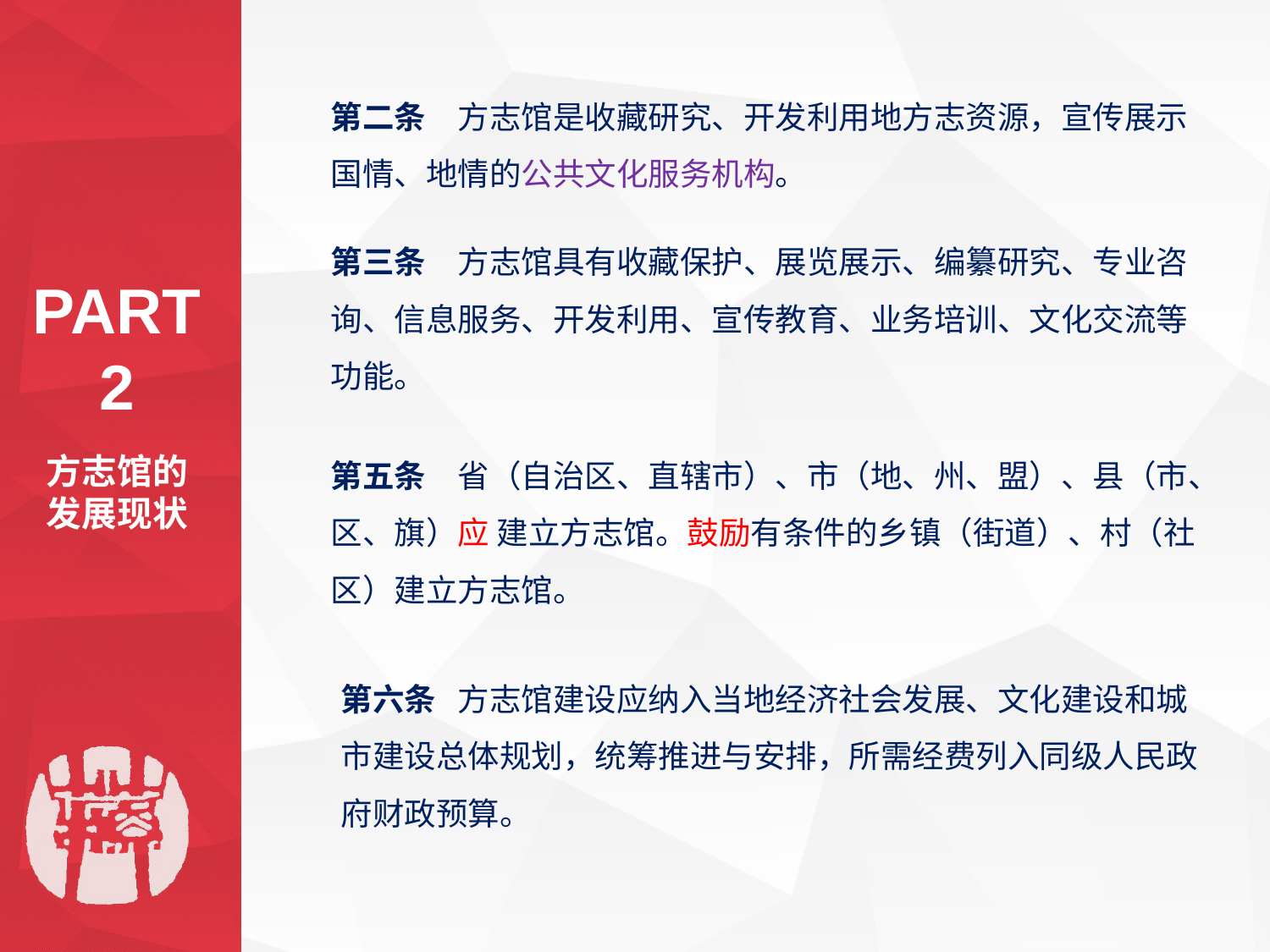

第二条　方志馆是收藏研究、开发利用地方志资源，宣传展示国情、地情的公共文化服务机构。
第三条　方志馆具有收藏保护、展览展示、编纂研究、专业咨询、信息服务、开发利用、宣传教育、业务培训、文化交流等功能。
PART 2
第五条　省（自治区、直辖市）、市（地、州、盟）、县（市、区、旗）应 建立方志馆。鼓励有条件的乡镇（街道）、村（社区）建立方志馆。
方志馆的发展现状
第六条   方志馆建设应纳入当地经济社会发展、文化建设和城市建设总体规划，统筹推进与安排，所需经费列入同级人民政府财政预算。